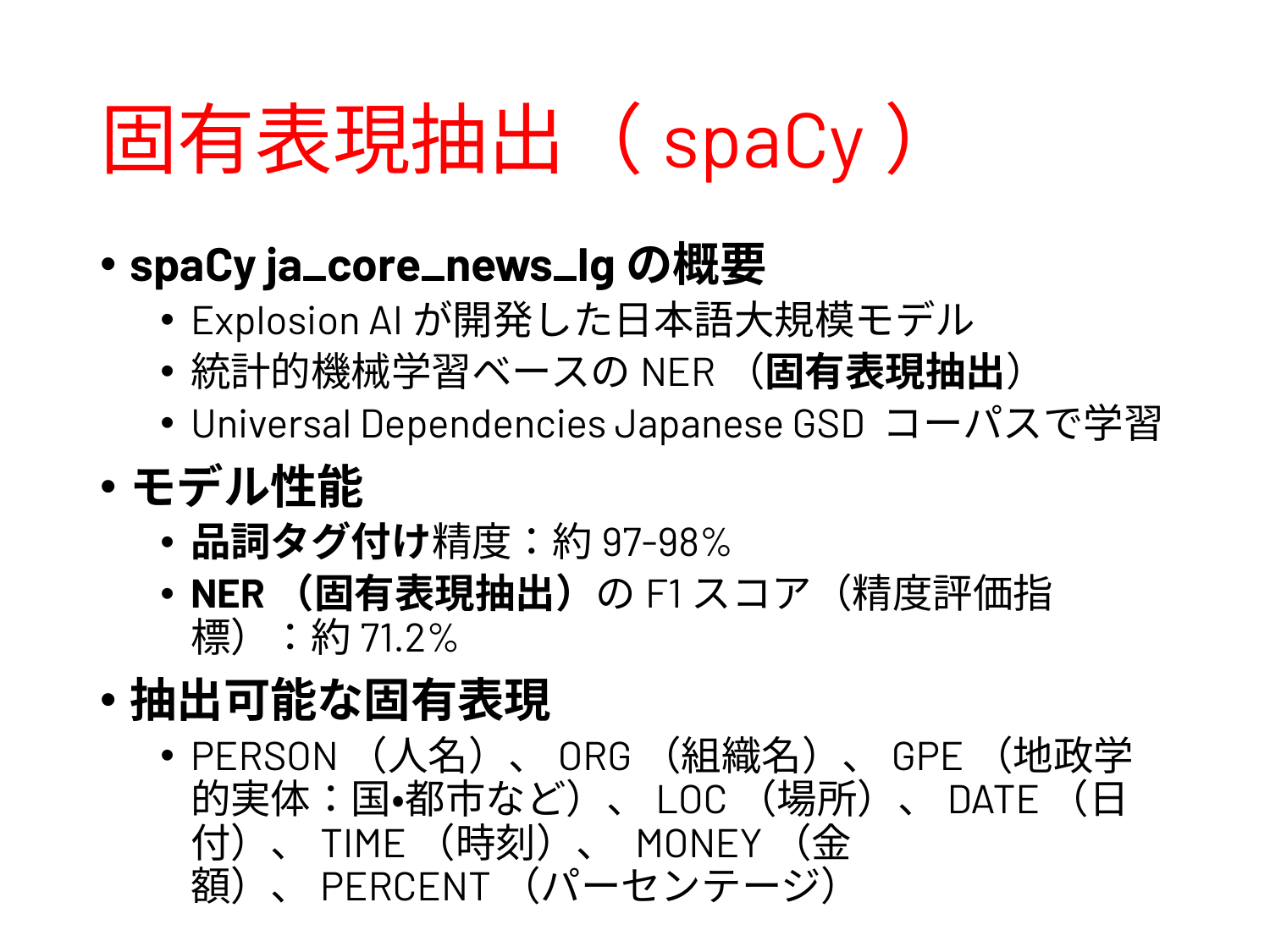

# 固有表現抽出（spaCy）
spaCy ja_core_news_lgの概要
Explosion AIが開発した日本語大規模モデル
統計的機械学習ベースのNER（固有表現抽出）
Universal Dependencies Japanese GSD コーパスで学習
モデル性能
品詞タグ付け精度：約97-98%
NER（固有表現抽出）のF1スコア（精度評価指標）：約71.2%
抽出可能な固有表現
PERSON（人名）、ORG（組織名）、GPE（地政学的実体：国・都市など）、LOC（場所）、DATE（日付）、TIME（時刻）、 MONEY（金額）、PERCENT（パーセンテージ）